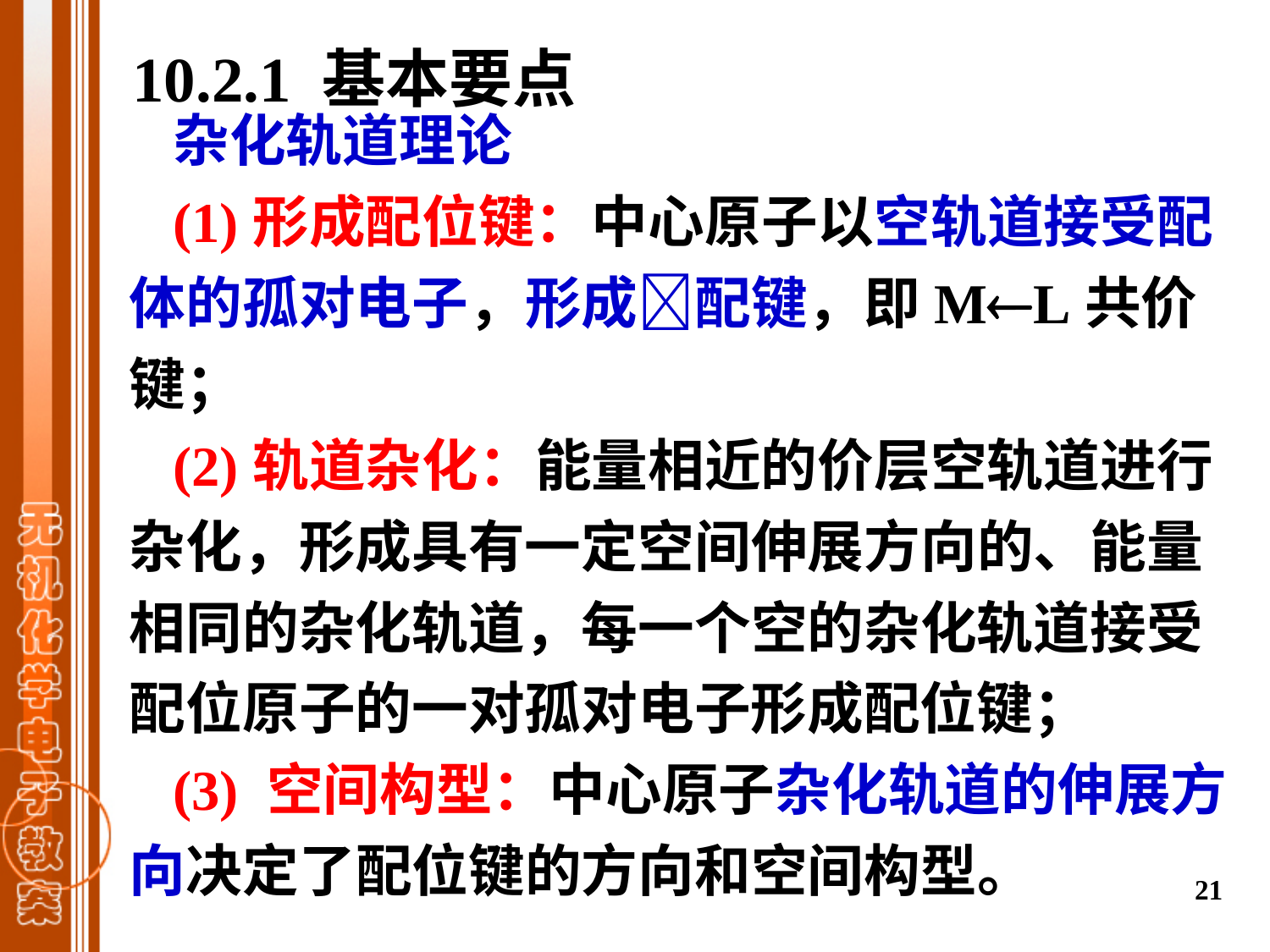

10.2.1 基本要点
杂化轨道理论
(1)形成配位键：中心原子以空轨道接受配体的孤对电子，形成σ配键，即M←L共价键；
(2)轨道杂化：能量相近的价层空轨道进行杂化，形成具有一定空间伸展方向的、能量相同的杂化轨道，每一个空的杂化轨道接受配位原子的一对孤对电子形成配位键；
(3) 空间构型：中心原子杂化轨道的伸展方向决定了配位键的方向和空间构型。
21